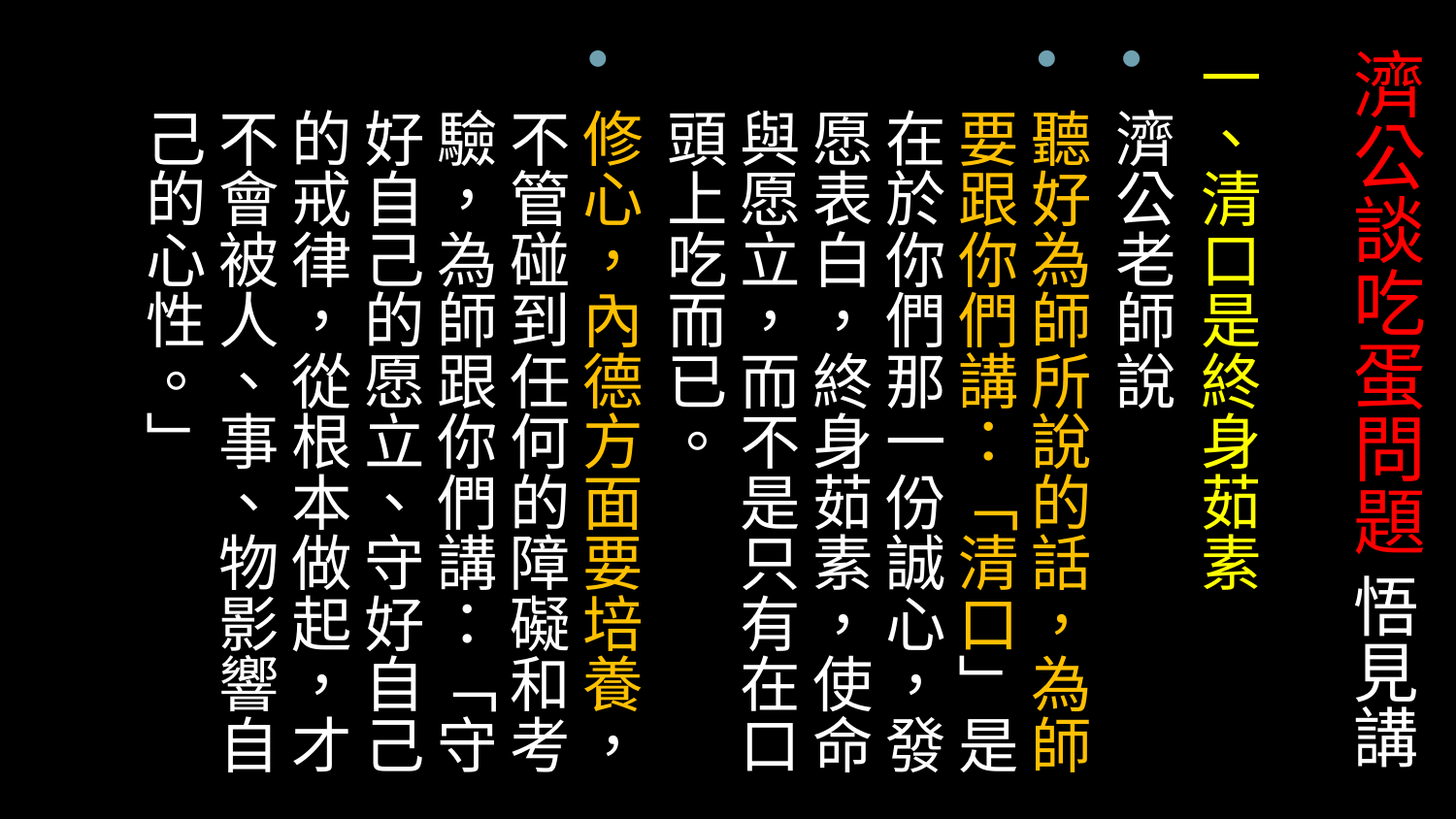

# 濟公談吃蛋問題 悟見講
一、清口是終身茹素
濟公老師說
聽好為師所說的話，為師要跟你們講：「清口」是在於你們那一份誠心，發愿表白，終身茹素，使命與愿立，而不是只有在口頭上吃而已。
修心，內德方面要培養，不管碰到任何的障礙和考驗，為師跟你們講：「守好自己的愿立、守好自己的戒律，從根本做起，才不會被人、事、物影響自己的心性。」